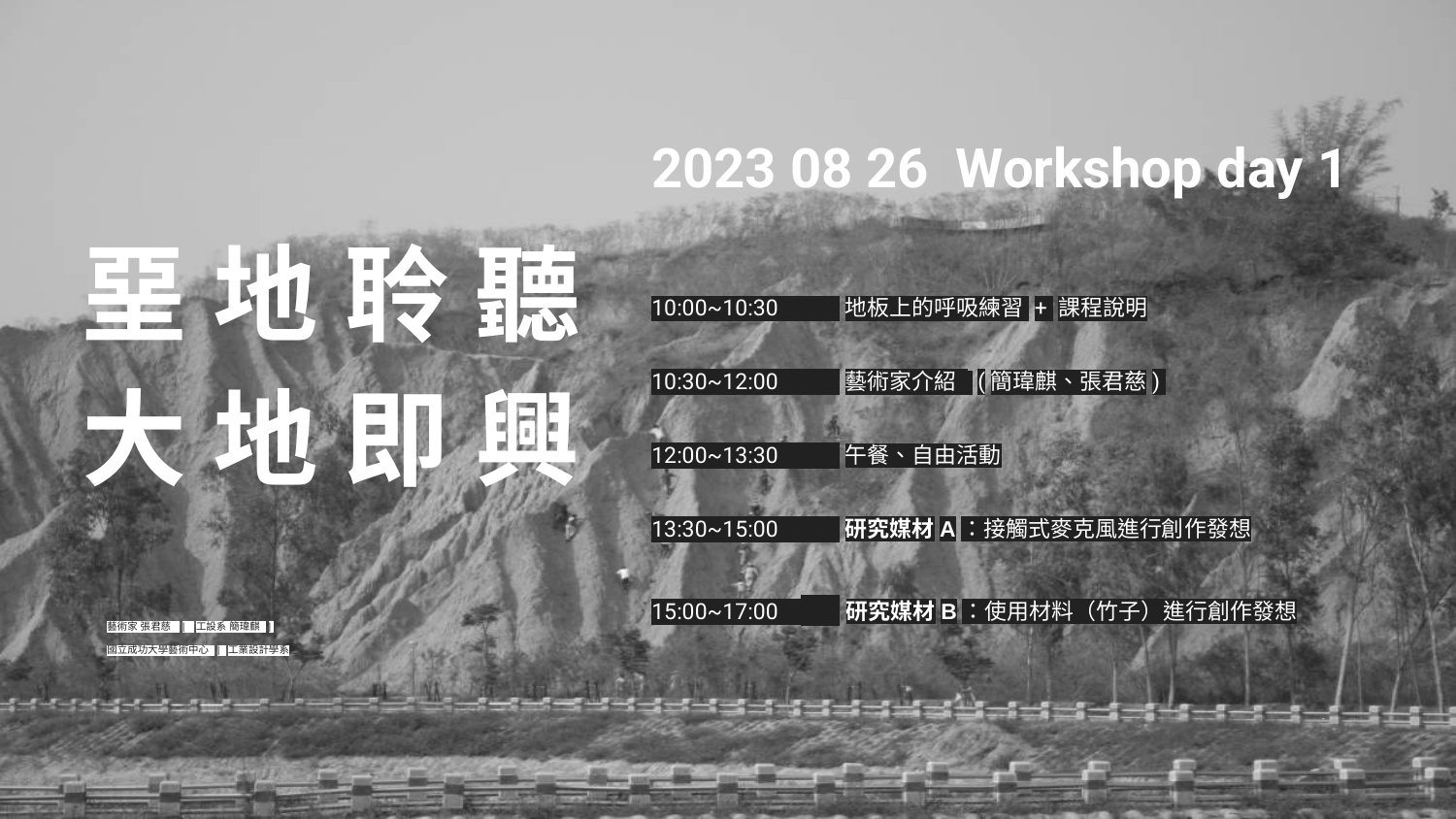

2023 08 26  Workshop day 1
堊 地 聆 聽大 地 即 興
10:00~10:30           地板上的呼吸練習 + 課程說明
10:30~12:00           藝術家介紹   (簡瑋麒、張君慈)
12:00~13:30           午餐、自由活動
13:30~15:00           研究媒材A：接觸式麥克風進行創作發想
15:00~17:00          研究媒材B：使用材料（竹子）進行創作發想
藝術家 張君慈   |   工設系 簡瑋麒  |

國立成功大學藝術中心  |  工業設計學系